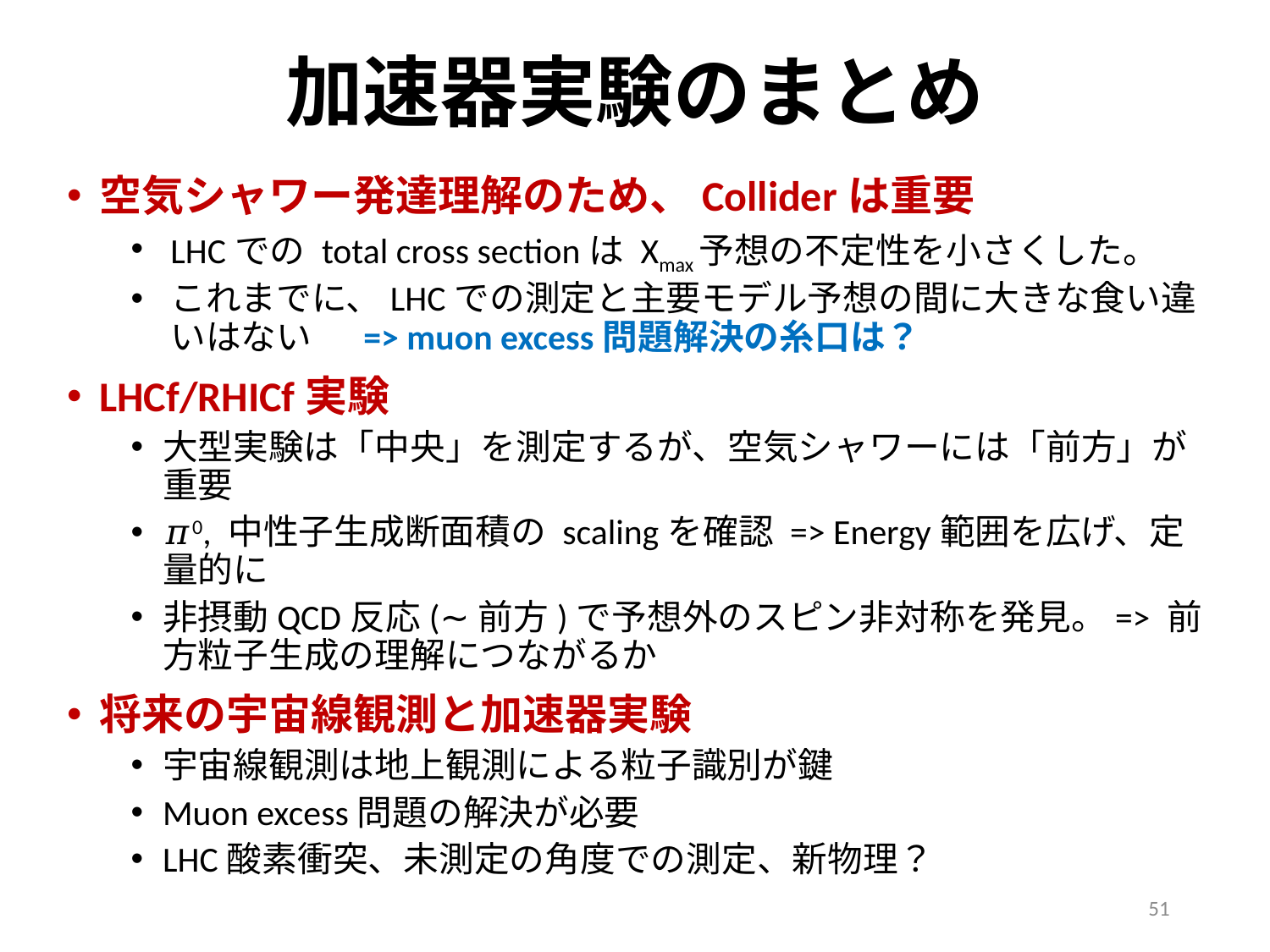

# 加速器実験のまとめ
空気シャワー発達理解のため、Colliderは重要
LHCでの total cross sectionは Xmax予想の不定性を小さくした。
これまでに、LHCでの測定と主要モデル予想の間に大きな食い違いはない 　=> muon excess問題解決の糸口は？
LHCf/RHICf実験
大型実験は「中央」を測定するが、空気シャワーには「前方」が重要
𝜋0, 中性子生成断面積の scalingを確認 => Energy範囲を広げ、定量的に
非摂動QCD反応(∼前方)で予想外のスピン非対称を発見。=> 前方粒子生成の理解につながるか
将来の宇宙線観測と加速器実験
宇宙線観測は地上観測による粒子識別が鍵
Muon excess問題の解決が必要
LHC酸素衝突、未測定の角度での測定、新物理？
51